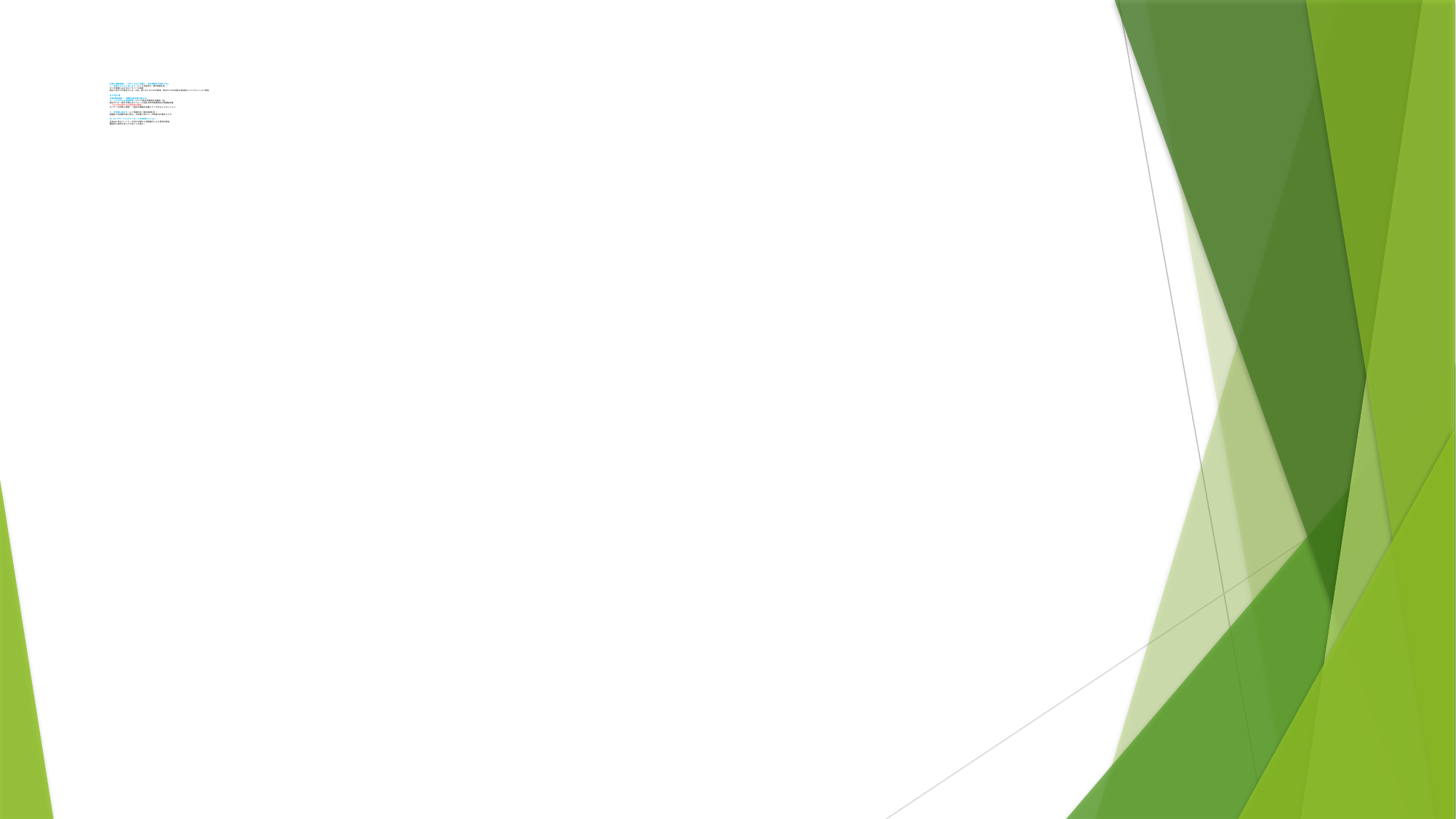

# 〇第６回本会議：「グローバルに行動し、地元地域を活性化する」 ７．世界でよいことをしよう（ＬＦ久木佐知子（第1地域担当）） ポリオ根絶におけるロータリーの役割 成功に向けた計画を立てる：DDF、話し合いのための質問、奉仕のための資金の各項目についてセッション実施 ★２月13日 〇第7回本会議：「困難な道を乗り越える」 ８．ＣＤＳからの地域支援（クラブ・地区支援室担当縄田　怜） 地区ガバナー配分予算のスケジュール地区の年次財務表及び財務報告書 　※以上担当者からの説明及び報告 ガバナーの役割と責務：一般的な課題を各種シナリオをもとにセッション ９．次年度に向けて（ＬＦ滝澤功治（第3地域担当）） 協議会での経験を振り返る、次年度に向けて、次年度の計画を立てる 10．ロータリーシニアリーダーとの地域セッション 日本DGE 及びパートナー合同で水野ＲＩ理事進行による意見交換会 積極的に意見を述べた方はいつも通り！